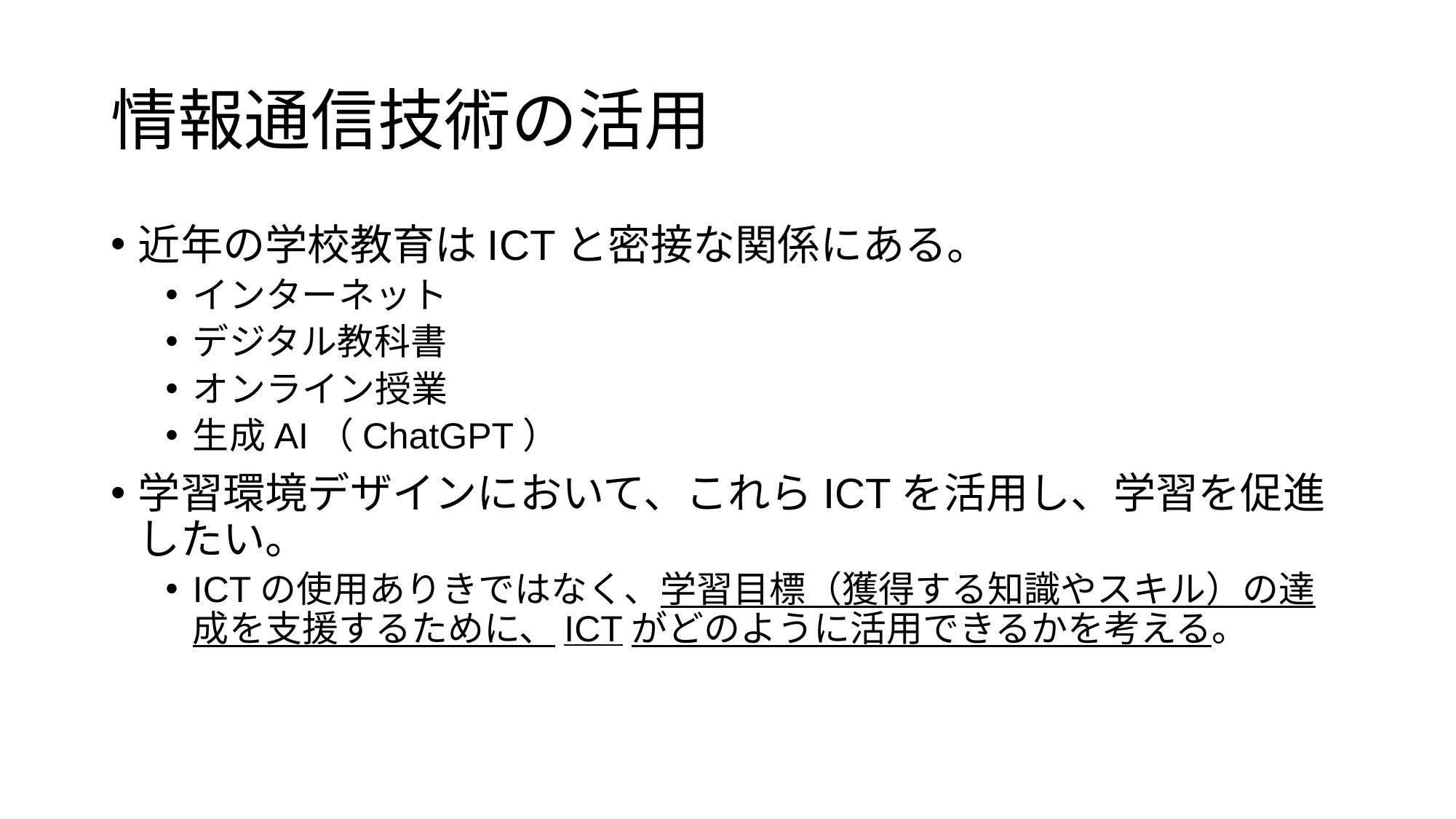

# 情報通信技術の活用
近年の学校教育はICTと密接な関係にある。
インターネット
デジタル教科書
オンライン授業
生成AI（ChatGPT）
学習環境デザインにおいて、これらICTを活用し、学習を促進したい。
ICTの使用ありきではなく、学習目標（獲得する知識やスキル）の達成を支援するために、ICTがどのように活用できるかを考える。